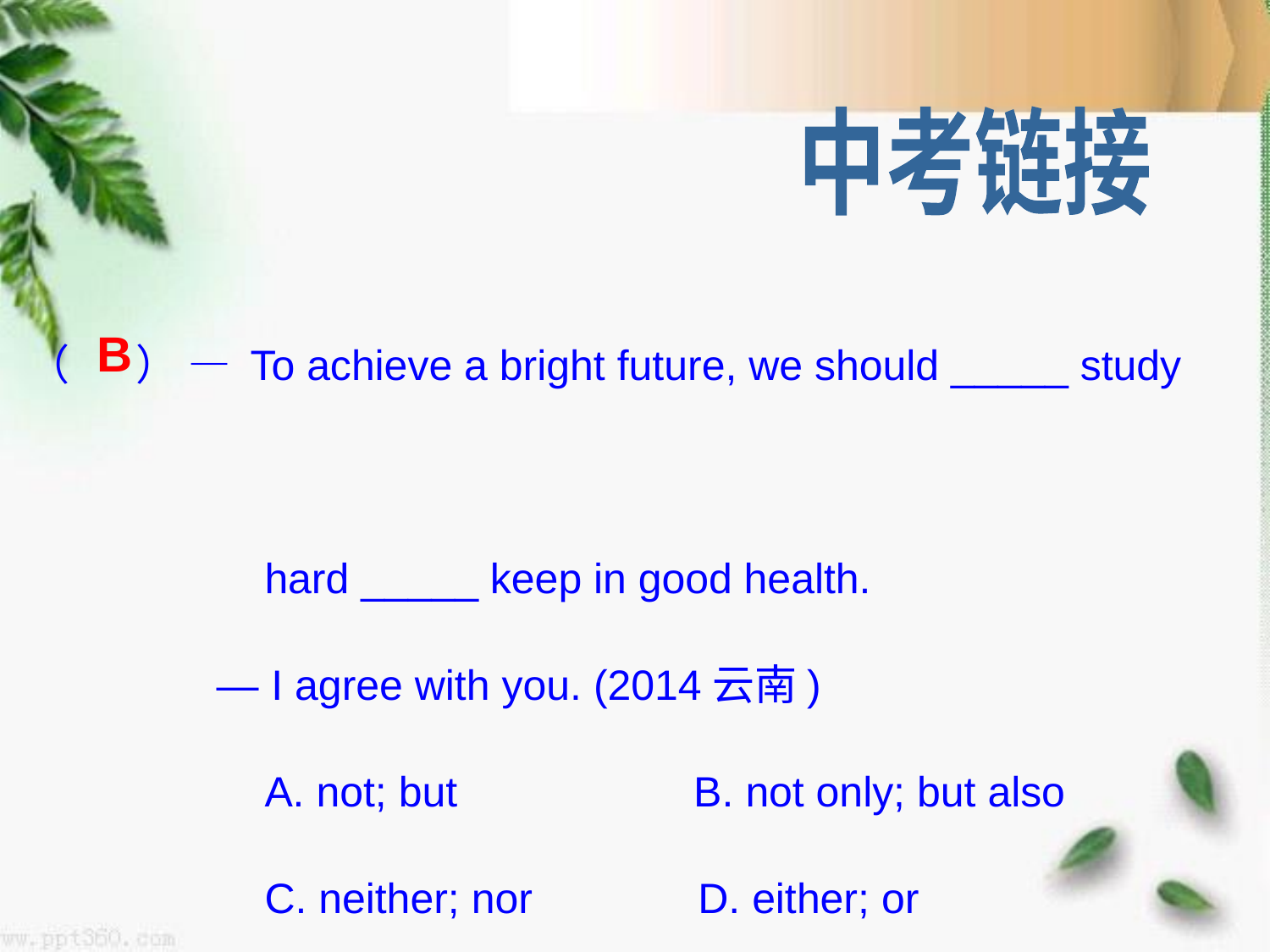

中考链接
（       ） — To achieve a bright future, we should _____ study
                    hard _____ keep in good health.
                — I agree with you. (2014云南)
                    A. not; but                    B. not only; but also
                    C. neither; nor              D. either; or
B